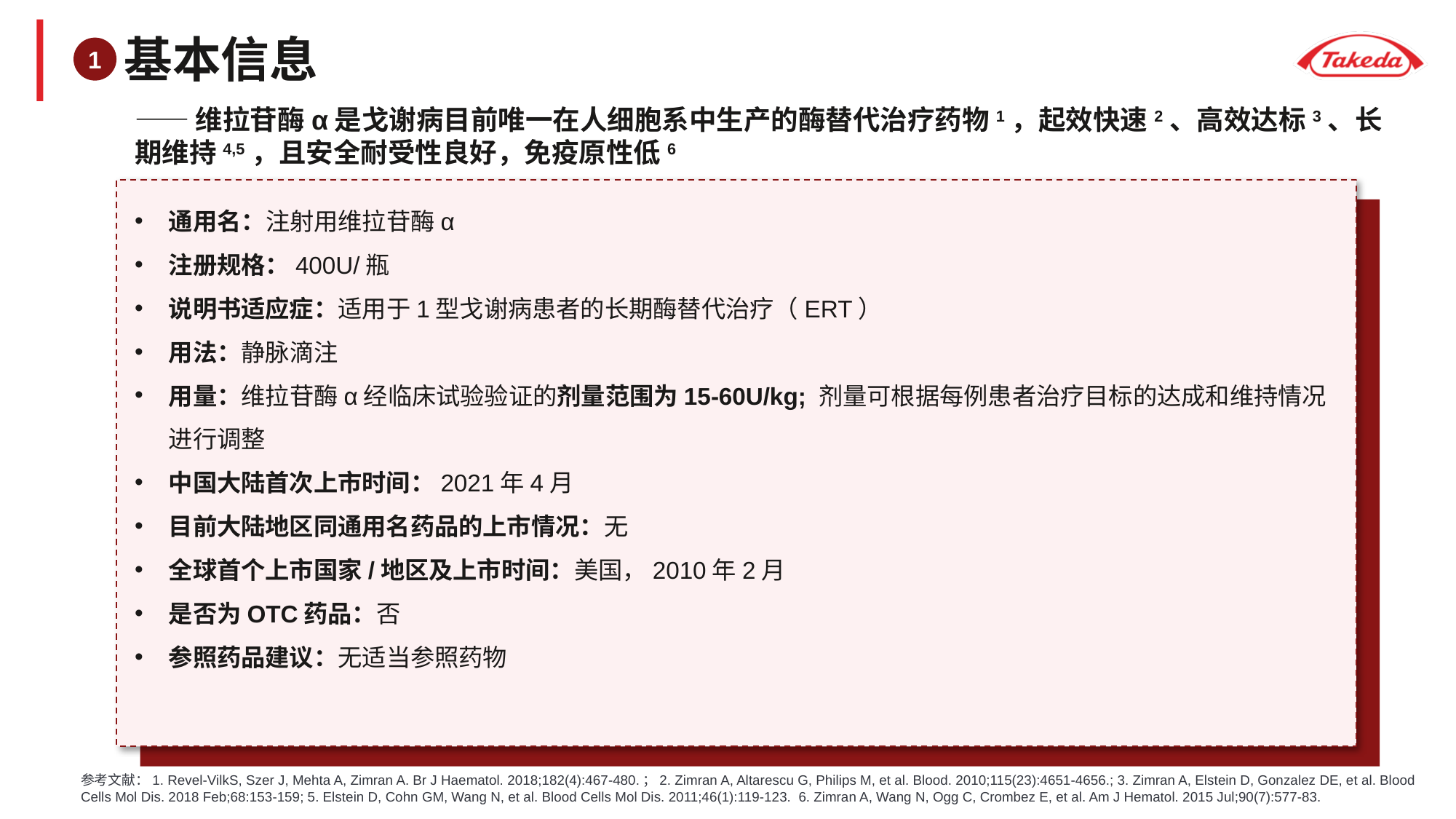

# 基本信息
1
——维拉苷酶α是戈谢病目前唯一在人细胞系中生产的酶替代治疗药物1，起效快速2、高效达标3、长期维持4,5，且安全耐受性良好，免疫原性低6

通用名：注射用维拉苷酶α
注册规格：400U/瓶
说明书适应症：适用于1型戈谢病患者的长期酶替代治疗（ERT）
用法：静脉滴注
用量：维拉苷酶α经临床试验验证的剂量范围为15-60U/kg; 剂量可根据每例患者治疗目标的达成和维持情况进行调整
中国大陆首次上市时间：2021年4月
目前大陆地区同通用名药品的上市情况：无
全球首个上市国家/地区及上市时间：美国，2010年2月
是否为OTC药品：否
参照药品建议：无适当参照药物
参考文献：1. Revel-VilkS, Szer J, Mehta A, Zimran A. Br J Haematol. 2018;182(4):467-480.；2. Zimran A, Altarescu G, Philips M, et al. Blood. 2010;115(23):4651-4656.; 3. Zimran A, Elstein D, Gonzalez DE, et al. Blood Cells Mol Dis. 2018 Feb;68:153-159; 5. Elstein D, Cohn GM, Wang N, et al. Blood Cells Mol Dis. 2011;46(1):119-123.  6. Zimran A, Wang N, Ogg C, Crombez E, et al. Am J Hematol. 2015 Jul;90(7):577-83.